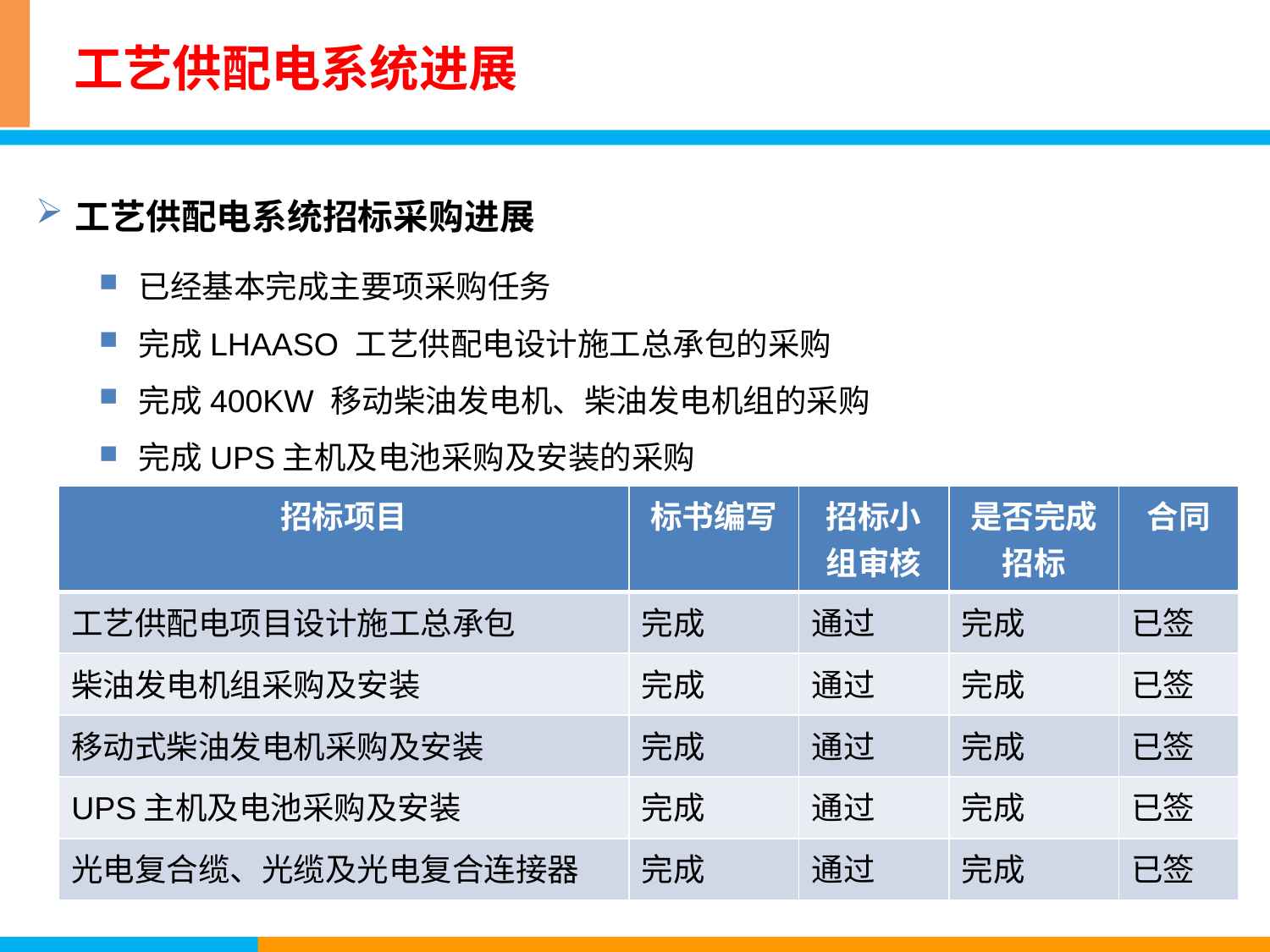

工艺供配电系统进展
工艺供配电系统招标采购进展
已经基本完成主要项采购任务
完成LHAASO 工艺供配电设计施工总承包的采购
完成400KW 移动柴油发电机、柴油发电机组的采购
完成UPS主机及电池采购及安装的采购
| 招标项目 | 标书编写 | 招标小组审核 | 是否完成招标 | 合同 |
| --- | --- | --- | --- | --- |
| 工艺供配电项目设计施工总承包 | 完成 | 通过 | 完成 | 已签 |
| 柴油发电机组采购及安装 | 完成 | 通过 | 完成 | 已签 |
| 移动式柴油发电机采购及安装 | 完成 | 通过 | 完成 | 已签 |
| UPS主机及电池采购及安装 | 完成 | 通过 | 完成 | 已签 |
| 光电复合缆、光缆及光电复合连接器 | 完成 | 通过 | 完成 | 已签 |